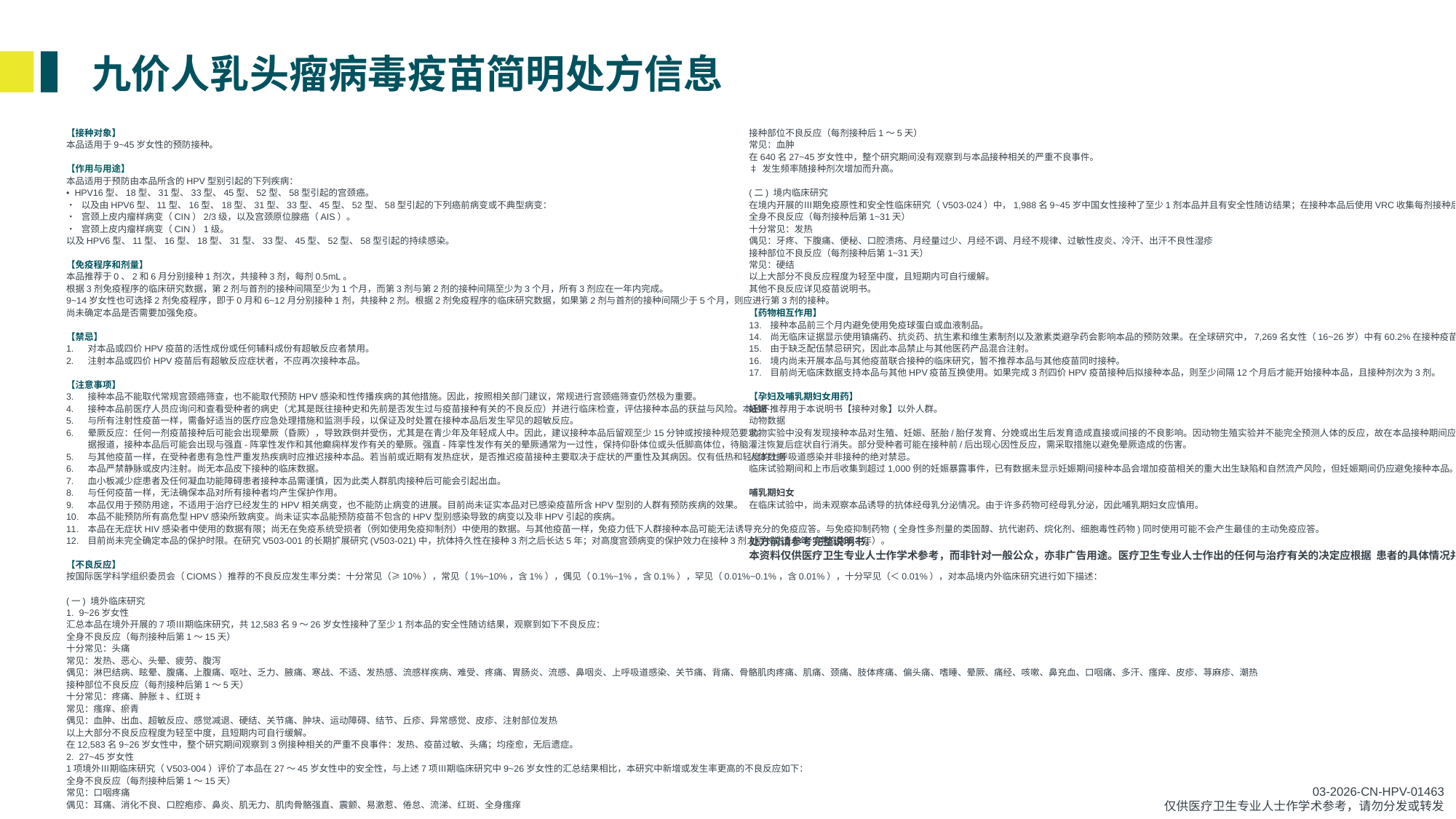

# 九价人乳头瘤病毒疫苗简明处方信息
【接种对象】
本品适用于9~45岁女性的预防接种。

【作用与用途】
本品适用于预防由本品所含的HPV型别引起的下列疾病：
•  HPV16型、18型、31型、33型、45型、52型、58型引起的宫颈癌。
•  以及由HPV6型、11型、16型、18型、31型、33型、45型、52型、58型引起的下列癌前病变或不典型病变：
•  宫颈上皮内瘤样病变（CIN）2/3级，以及宫颈原位腺癌（AIS）。
•  宫颈上皮内瘤样病变（CIN）1级。
以及HPV6型、11型、16型、18型、31型、33型、45型、52型、58型引起的持续感染。

【免疫程序和剂量】
本品推荐于0、2和6月分别接种1剂次，共接种3剂，每剂0.5mL。
根据3剂免疫程序的临床研究数据，第2剂与首剂的接种间隔至少为1个月，而第3剂与第2剂的接种间隔至少为3个月，所有3剂应在一年内完成。
9~14岁女性也可选择2剂免疫程序，即于0月和6~12月分别接种1剂，共接种2剂。根据2剂免疫程序的临床研究数据，如果第2剂与首剂的接种间隔少于5个月，则应进行第3剂的接种。
尚未确定本品是否需要加强免疫。

【禁忌】
对本品或四价HPV疫苗的活性成份或任何辅料成份有超敏反应者禁用。
注射本品或四价HPV疫苗后有超敏反应症状者，不应再次接种本品。

【注意事项】
接种本品不能取代常规宫颈癌筛查，也不能取代预防HPV感染和性传播疾病的其他措施。因此，按照相关部门建议，常规进行宫颈癌筛查仍然极为重要。
接种本品前医疗人员应询问和查看受种者的病史（尤其是既往接种史和先前是否发生过与疫苗接种有关的不良反应）并进行临床检查，评估接种本品的获益与风险。本品不推荐用于本说明书【接种对象】以外人群。
与所有注射性疫苗一样，需备好适当的医疗应急处理措施和监测手段，以保证及时处置在接种本品后发生罕见的超敏反应。
晕厥反应：任何一剂疫苗接种后可能会出现晕厥（昏厥），导致跌倒并受伤，尤其是在青少年及年轻成人中。因此，建议接种本品后留观至少15分钟或按接种规范要求。
据报道，接种本品后可能会出现与强直-阵挛性发作和其他癫痫样发作有关的晕厥。强直-阵挛性发作有关的晕厥通常为一过性，保持仰卧体位或头低脚高体位，待脑灌注恢复后症状自行消失。部分受种者可能在接种前/后出现心因性反应，需采取措施以避免晕厥造成的伤害。
与其他疫苗一样，在受种者患有急性严重发热疾病时应推迟接种本品。若当前或近期有发热症状，是否推迟疫苗接种主要取决于症状的严重性及其病因。仅有低热和轻度的上呼吸道感染并非接种的绝对禁忌。
本品严禁静脉或皮内注射。尚无本品皮下接种的临床数据。
血小板减少症患者及任何凝血功能障碍患者接种本品需谨慎，因为此类人群肌肉接种后可能会引起出血。
与任何疫苗一样，无法确保本品对所有接种者均产生保护作用。
本品仅用于预防用途，不适用于治疗已经发生的HPV相关病变，也不能防止病变的进展。目前尚未证实本品对已感染疫苗所含HPV型别的人群有预防疾病的效果。
本品不能预防所有高危型HPV感染所致病变。尚未证实本品能预防疫苗不包含的HPV型别感染导致的病变以及非HPV引起的疾病。
本品在无症状HIV感染者中使用的数据有限；尚无在免疫系统受损者（例如使用免疫抑制剂）中使用的数据。与其他疫苗一样，免疫力低下人群接种本品可能无法诱导充分的免疫应答。与免疫抑制药物 (全身性多剂量的类固醇、抗代谢药、烷化剂、细胞毒性药物)同时使用可能不会产生最佳的主动免疫应答。
目前尚未完全确定本品的保护时限。在研究V503-001的长期扩展研究(V503-021)中，抗体持久性在接种3剂之后长达5年；对高度宫颈病变的保护效力在接种3剂之后长达9.5年（中位数6.3年）。

【不良反应】
按国际医学科学组织委员会（CIOMS）推荐的不良反应发生率分类：十分常见（≥10%），常见（1%~10%，含1%），偶见（0.1%~1%，含0.1%），罕见（0.01%~0.1%，含0.01%），十分罕见（＜0.01%），对本品境内外临床研究进行如下描述：

(一) 境外临床研究
1.  9~26岁女性
汇总本品在境外开展的7项Ⅲ期临床研究，共12,583名9～26岁女性接种了至少1剂本品的安全性随访结果，观察到如下不良反应：
全身不良反应（每剂接种后第1～15天）
十分常见：头痛
常见：发热、恶心、头晕、疲劳、腹泻
偶见：淋巴结病、眩晕、腹痛、上腹痛、呕吐、乏力、腋痛、寒战、不适、发热感、流感样疾病、难受、疼痛、胃肠炎、流感、鼻咽炎、上呼吸道感染、关节痛、背痛、骨骼肌肉疼痛、肌痛、颈痛、肢体疼痛、偏头痛、嗜睡、晕厥、痛经、咳嗽、鼻充血、口咽痛、多汗、瘙痒、皮疹、荨麻疹、潮热
接种部位不良反应（每剂接种后第1～5天）
十分常见：疼痛、肿胀‡、红斑‡
常见：瘙痒、瘀青
偶见：血肿、出血、超敏反应、感觉减退、硬结、关节痛、肿块、运动障碍、结节、丘疹、异常感觉、皮疹、注射部位发热
以上大部分不良反应程度为轻至中度，且短期内可自行缓解。
在12,583名9~26岁女性中，整个研究期间观察到3例接种相关的严重不良事件：发热、疫苗过敏、头痛；均痊愈，无后遗症。
2.  27~45岁女性
1项境外Ⅲ期临床研究（V503-004）评价了本品在27～45岁女性中的安全性，与上述7项Ⅲ期临床研究中9~26岁女性的汇总结果相比，本研究中新增或发生率更高的不良反应如下：
全身不良反应（每剂接种后第1～15天）
常见：口咽疼痛
偶见：耳痛、消化不良、口腔疱疹、鼻炎、肌无力、肌肉骨骼强直、震颤、易激惹、倦怠、流涕、红斑、全身瘙痒
接种部位不良反应（每剂接种后1～5天）
常见：血肿
在640名27~45岁女性中，整个研究期间没有观察到与本品接种相关的严重不良事件。
‡ 发生频率随接种剂次增加而升高。

(二) 境内临床研究
在境内开展的Ⅲ期免疫原性和安全性临床研究（V503-024）中，1,988名9~45岁中国女性接种了至少1剂本品并且有安全性随访结果；在接种本品后使用VRC收集每剂接种后第1~31天的安全性数据并进行评估。与境外临床试验观察到的安全性特征相比，本研究中观察到新增或发生率更高的不良反应如下：
全身不良反应（每剂接种后第1~31天）
十分常见：发热
偶见：牙疼、下腹痛、便秘、口腔溃疡、月经量过少、月经不调、月经不规律、过敏性皮炎、冷汗、出汗不良性湿疹
接种部位不良反应（每剂接种后第1~31天）
常见：硬结
以上大部分不良反应程度为轻至中度，且短期内可自行缓解。
其他不良反应详见疫苗说明书。

【药物相互作用】
接种本品前三个月内避免使用免疫球蛋白或血液制品。
尚无临床证据显示使用镇痛药、抗炎药、抗生素和维生素制剂以及激素类避孕药会影响本品的预防效果。在全球研究中，7,269名女性（16~26岁）中有60.2%在接种疫苗期间使用了激素类避孕药。使用激素类避孕药并未影响针对本品的型特异性免疫应答。
由于缺乏配伍禁忌研究，因此本品禁止与其他医药产品混合注射。
境内尚未开展本品与其他疫苗联合接种的临床研究，暂不推荐本品与其他疫苗同时接种。
目前尚无临床数据支持本品与其他HPV疫苗互换使用。如果完成3剂四价HPV疫苗接种后拟接种本品，则至少间隔12个月后才能开始接种本品，且接种剂次为3剂。

【孕妇及哺乳期妇女用药】
妊娠
动物数据
动物实验中没有发现接种本品对生殖、妊娠、胚胎/胎仔发育、分娩或出生后发育造成直接或间接的不良影响。因动物生殖实验并不能完全预测人体的反应，故在本品接种期间应避免妊娠。

人体数据
临床试验期间和上市后收集到超过1,000例的妊娠暴露事件，已有数据未显示妊娠期间接种本品会增加疫苗相关的重大出生缺陷和自然流产风险，但妊娠期间仍应避免接种本品。若女性已经或准备妊娠，建议推迟或中断接种，妊娠期结束后再进行接种。

哺乳期妇女
在临床试验中，尚未观察本品诱导的抗体经母乳分泌情况。由于许多药物可经母乳分泌，因此哺乳期妇女应慎用。

处方前请参考完整说明书。
本资料仅供医疗卫生专业人士作学术参考，而非针对一般公众，亦非广告用途。医疗卫生专业人士作出的任何与治疗有关的决定应根据  患者的具体情况并应参照国家药品监督管理局批准的药品说明书。本资料请勿分发或转发。